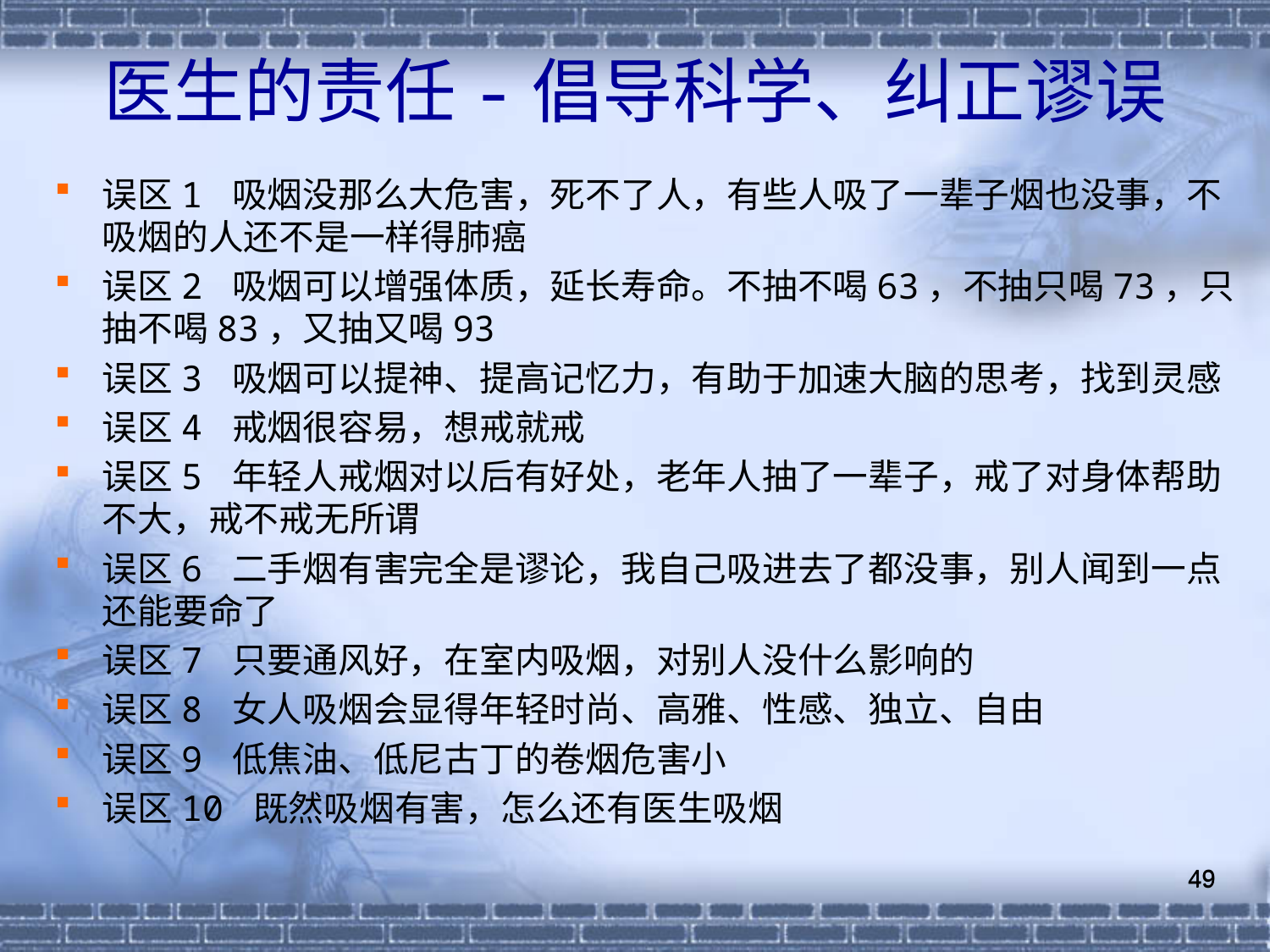

医生的责任-倡导科学、纠正谬误
误区1 吸烟没那么大危害，死不了人，有些人吸了一辈子烟也没事，不吸烟的人还不是一样得肺癌
误区2 吸烟可以增强体质，延长寿命。不抽不喝63，不抽只喝73，只抽不喝83，又抽又喝93
误区3 吸烟可以提神、提高记忆力，有助于加速大脑的思考，找到灵感
误区4 戒烟很容易，想戒就戒
误区5 年轻人戒烟对以后有好处，老年人抽了一辈子，戒了对身体帮助不大，戒不戒无所谓
误区6 二手烟有害完全是谬论，我自己吸进去了都没事，别人闻到一点还能要命了
误区7 只要通风好，在室内吸烟，对别人没什么影响的
误区8 女人吸烟会显得年轻时尚、高雅、性感、独立、自由
误区9 低焦油、低尼古丁的卷烟危害小
误区10 既然吸烟有害，怎么还有医生吸烟
49
49